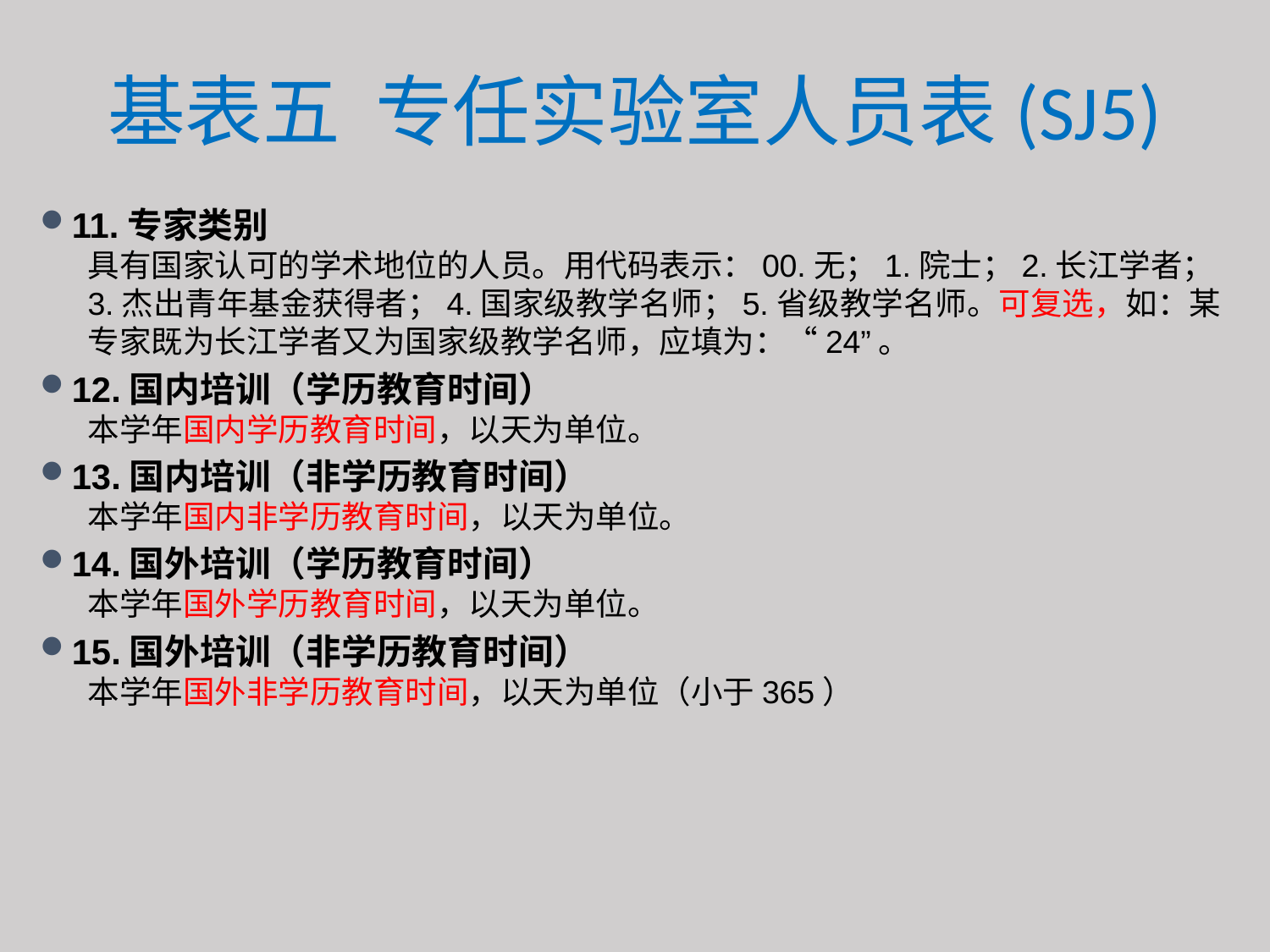

# 基表五  专任实验室人员表(SJ5)
11.专家类别
具有国家认可的学术地位的人员。用代码表示：00.无；1.院士；2.长江学者；3.杰出青年基金获得者；4.国家级教学名师；5.省级教学名师。可复选，如：某专家既为长江学者又为国家级教学名师，应填为：“24”。
12.国内培训（学历教育时间）
本学年国内学历教育时间，以天为单位。
13.国内培训（非学历教育时间）
本学年国内非学历教育时间，以天为单位。
14.国外培训（学历教育时间）
本学年国外学历教育时间，以天为单位。
15.国外培训（非学历教育时间）
本学年国外非学历教育时间，以天为单位（小于365）